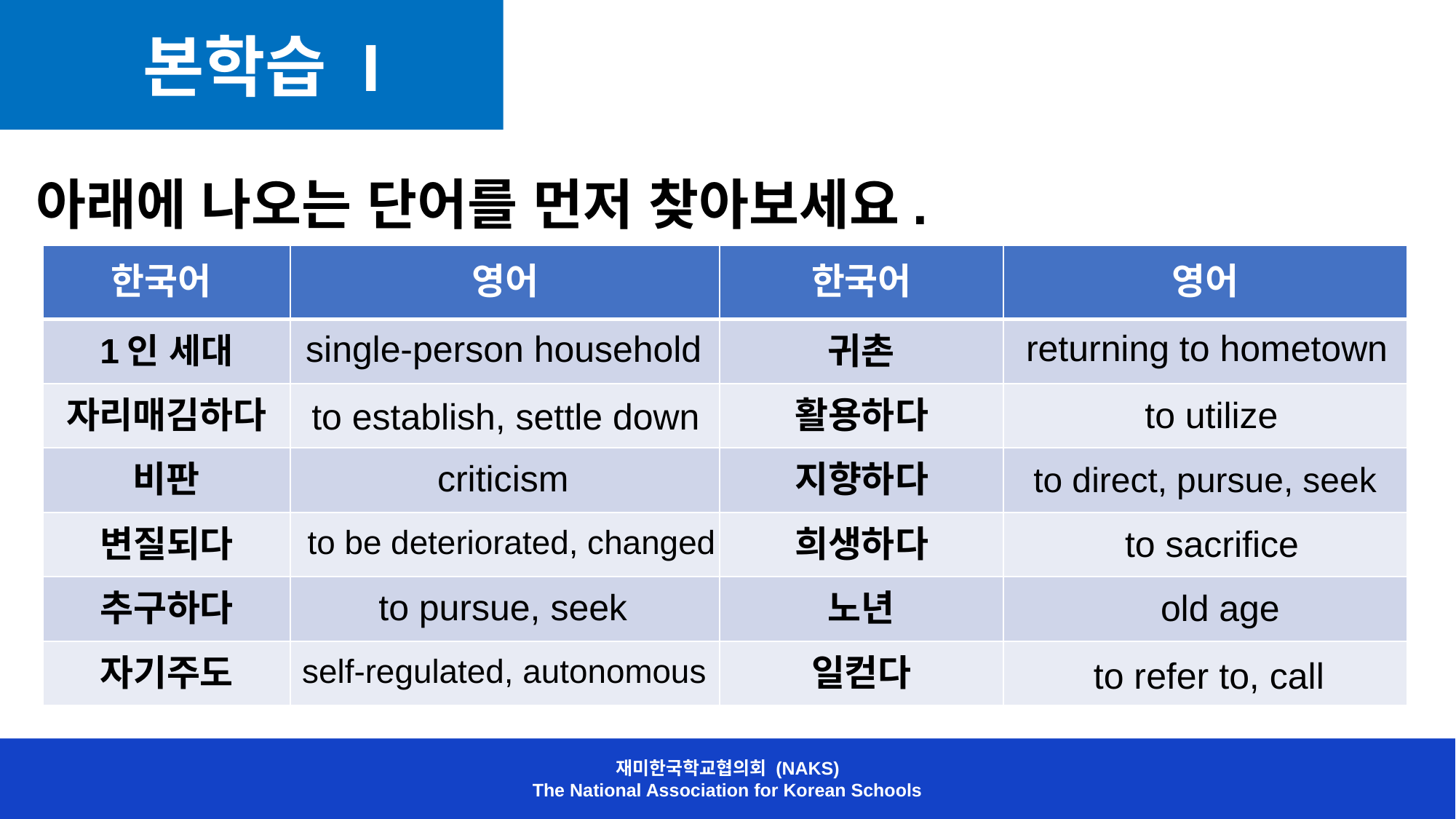

본학습 I
아래에 나오는 단어를 먼저 찾아보세요.
| 한국어 | 영어 | 한국어 | 영어 |
| --- | --- | --- | --- |
| 1인 세대 |  | 귀촌 |  |
| 자리매김하다 |  | 활용하다 |  |
| 비판 |  | 지향하다 |  |
| 변질되다 |  | 희생하다 |  |
| 추구하다 |  | 노년 |  |
| 자기주도 |  | 일컫다 |  |
returning to hometown
single-person household
to utilize
to establish, settle down
criticism
to direct, pursue, seek
to be deteriorated, changed
to sacrifice
to pursue, seek
old age
self-regulated, autonomous
to refer to, call
재미한국학교협의회 (NAKS)
The National Association for Korean Schools